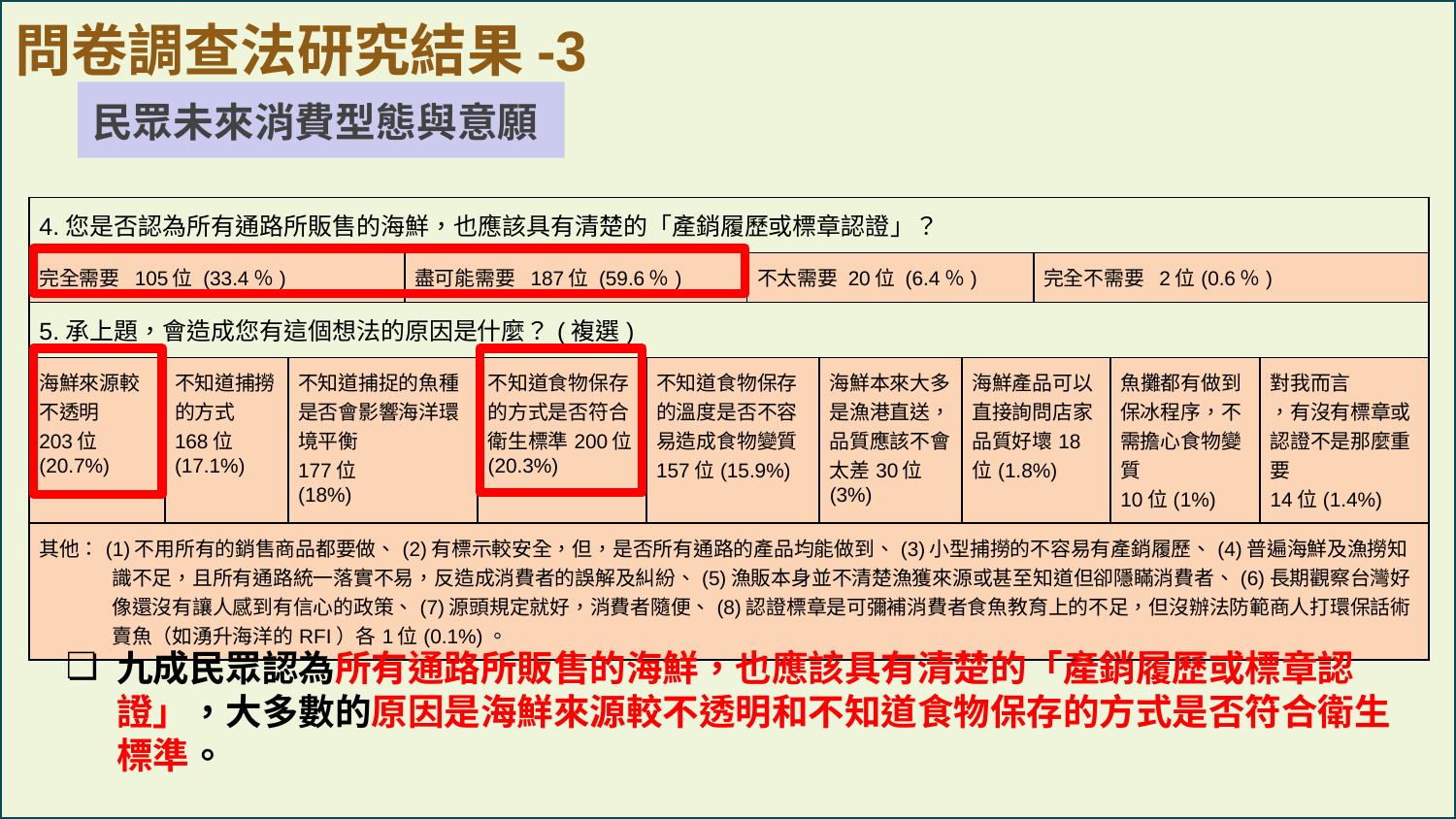

問卷調查法研究結果-3
民眾未來消費型態與意願
| 4.您是否認為所有通路所販售的海鮮，也應該具有清楚的「產銷履歷或標章認證」？ |  |  |  |  |  |  |  |  |  |  |  |
| --- | --- | --- | --- | --- | --- | --- | --- | --- | --- | --- | --- |
| 完全需要 105位 (33.4％) |  |  | 盡可能需要 187位 (59.6％) |  |  | 不太需要 20位 (6.4％) |  |  | 完全不需要 2位(0.6％) |  |  |
| 5.承上題，會造成您有這個想法的原因是什麼？(複選) |  |  |  |  |  |  |  |  |  |  |  |
| 海鮮來源較不透明 203位(20.7%) | 不知道捕撈的方式 168位(17.1%) | 不知道捕捉的魚種是否會影響海洋環境平衡 177位 (18%) |  | 不知道食物保存的方式是否符合衛生標準200位(20.3%) | 不知道食物保存的溫度是否不容易造成食物變質 157位(15.9%) |  | 海鮮本來大多是漁港直送，品質應該不會太差30位(3%) | 海鮮產品可以直接詢問店家品質好壞18位(1.8%) |  | 魚攤都有做到保冰程序，不需擔心食物變質 10位(1%) | 對我而言 ，有沒有標章或認證不是那麼重要 14位(1.4%) |
| 其他：(1)不用所有的銷售商品都要做、(2)有標示較安全，但，是否所有通路的產品均能做到、(3)小型捕撈的不容易有產銷履歷、(4)普遍海鮮及漁撈知識不足，且所有通路統一落實不易，反造成消費者的誤解及糾紛、(5)漁販本身並不清楚漁獲來源或甚至知道但卻隱瞞消費者、(6)長期觀察台灣好像還沒有讓人感到有信心的政策、(7)源頭規定就好，消費者隨便、(8)認證標章是可彌補消費者食魚教育上的不足，但沒辦法防範商人打環保話術賣魚（如湧升海洋的RFI）各1位(0.1%)。 |  |  |  |  |  |  |  |  |  |  |  |

九成民眾認為所有通路所販售的海鮮，也應該具有清楚的「產銷履歷或標章認證」，大多數的原因是海鮮來源較不透明和不知道食物保存的方式是否符合衛生標準。